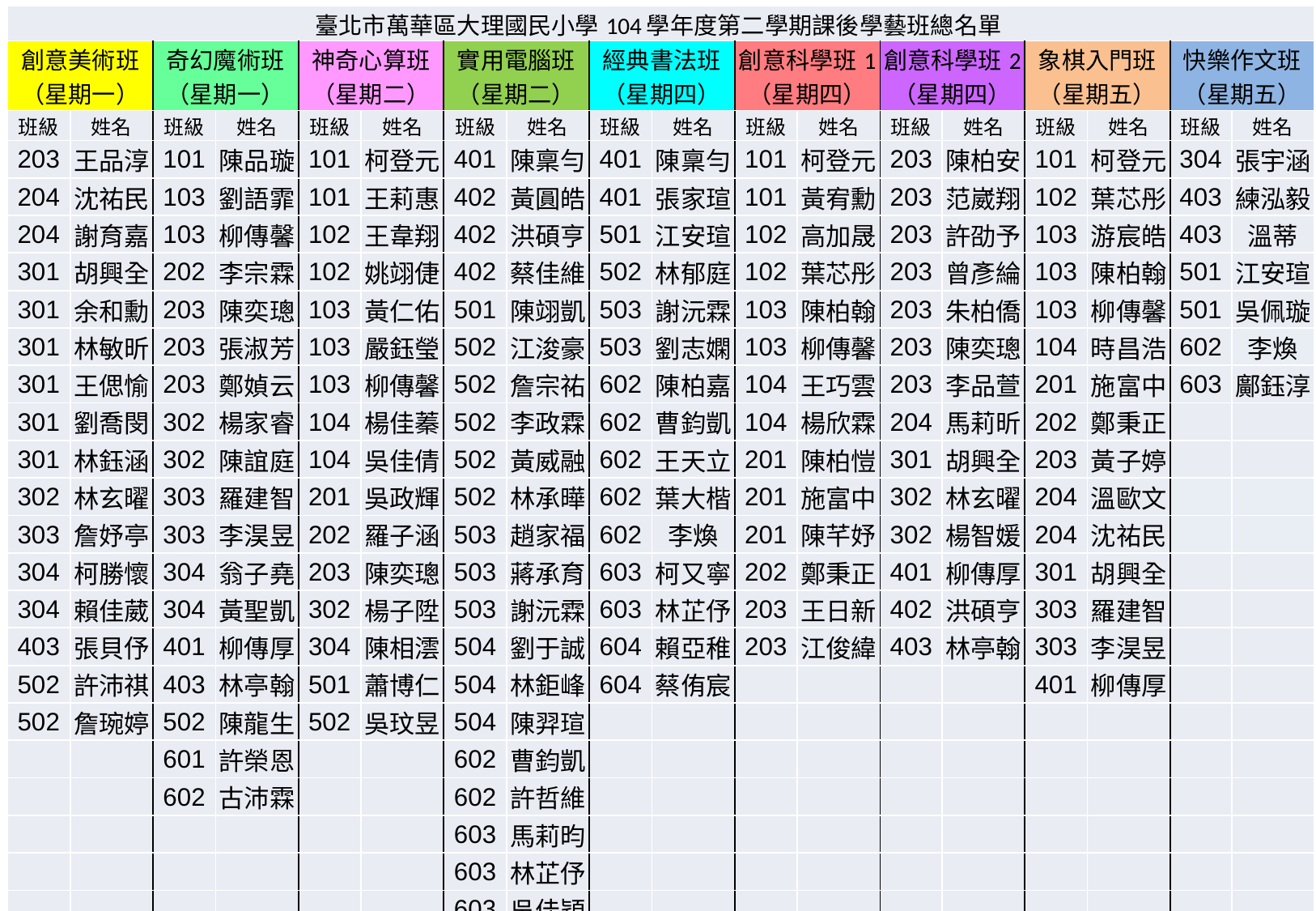

| 臺北市萬華區大理國民小學104學年度第二學期課後學藝班總名單 |  |  |  |  |  |  |  |  |  |  |  |  |  |  |  |  |  |
| --- | --- | --- | --- | --- | --- | --- | --- | --- | --- | --- | --- | --- | --- | --- | --- | --- | --- |
| 創意美術班 （星期一） |  | 奇幻魔術班 （星期一） |  | 神奇心算班 （星期二） |  | 實用電腦班 （星期二） |  | 經典書法班 （星期四） |  | 創意科學班1 （星期四） |  | 創意科學班2 （星期四） |  | 象棋入門班 （星期五） |  | 快樂作文班 （星期五） |  |
| 班級 | 姓名 | 班級 | 姓名 | 班級 | 姓名 | 班級 | 姓名 | 班級 | 姓名 | 班級 | 姓名 | 班級 | 姓名 | 班級 | 姓名 | 班級 | 姓名 |
| 203 | 王品淳 | 101 | 陳品璇 | 101 | 柯登元 | 401 | 陳稟勻 | 401 | 陳稟勻 | 101 | 柯登元 | 203 | 陳柏安 | 101 | 柯登元 | 304 | 張宇涵 |
| 204 | 沈祐民 | 103 | 劉語霏 | 101 | 王莉惠 | 402 | 黃圓皓 | 401 | 張家瑄 | 101 | 黃宥勳 | 203 | 范崴翔 | 102 | 葉芯彤 | 403 | 練泓毅 |
| 204 | 謝育嘉 | 103 | 柳傳馨 | 102 | 王韋翔 | 402 | 洪碩亨 | 501 | 江安瑄 | 102 | 高加晟 | 203 | 許劭予 | 103 | 游宸皓 | 403 | 溫蒂 |
| 301 | 胡興全 | 202 | 李宗霖 | 102 | 姚翊倢 | 402 | 蔡佳維 | 502 | 林郁庭 | 102 | 葉芯彤 | 203 | 曾彥綸 | 103 | 陳柏翰 | 501 | 江安瑄 |
| 301 | 余和勳 | 203 | 陳奕璁 | 103 | 黃仁佑 | 501 | 陳翊凱 | 503 | 謝沅霖 | 103 | 陳柏翰 | 203 | 朱柏僑 | 103 | 柳傳馨 | 501 | 吳佩璇 |
| 301 | 林敏昕 | 203 | 張淑芳 | 103 | 嚴鈺瑩 | 502 | 江浚豪 | 503 | 劉志嫻 | 103 | 柳傳馨 | 203 | 陳奕璁 | 104 | 時昌浩 | 602 | 李煥 |
| 301 | 王偲愉 | 203 | 鄭媜云 | 103 | 柳傳馨 | 502 | 詹宗祐 | 602 | 陳柏嘉 | 104 | 王巧雲 | 203 | 李品萱 | 201 | 施富中 | 603 | 鄺鈺淳 |
| 301 | 劉喬閔 | 302 | 楊家睿 | 104 | 楊佳蓁 | 502 | 李政霖 | 602 | 曹鈞凱 | 104 | 楊欣霖 | 204 | 馬莉昕 | 202 | 鄭秉正 |  |  |
| 301 | 林鈺涵 | 302 | 陳誼庭 | 104 | 吳佳倩 | 502 | 黃威融 | 602 | 王天立 | 201 | 陳柏愷 | 301 | 胡興全 | 203 | 黃子婷 |  |  |
| 302 | 林玄曜 | 303 | 羅建智 | 201 | 吳政輝 | 502 | 林承曄 | 602 | 葉大楷 | 201 | 施富中 | 302 | 林玄曜 | 204 | 溫歐文 |  |  |
| 303 | 詹妤亭 | 303 | 李淏昱 | 202 | 羅子涵 | 503 | 趙家福 | 602 | 李煥 | 201 | 陳芊妤 | 302 | 楊智媛 | 204 | 沈祐民 |  |  |
| 304 | 柯勝懷 | 304 | 翁子堯 | 203 | 陳奕璁 | 503 | 蔣承育 | 603 | 柯又寧 | 202 | 鄭秉正 | 401 | 柳傳厚 | 301 | 胡興全 |  |  |
| 304 | 賴佳葳 | 304 | 黃聖凱 | 302 | 楊子陞 | 503 | 謝沅霖 | 603 | 林芷伃 | 203 | 王日新 | 402 | 洪碩亨 | 303 | 羅建智 |  |  |
| 403 | 張貝伃 | 401 | 柳傳厚 | 304 | 陳相澐 | 504 | 劉于誠 | 604 | 賴亞稚 | 203 | 江俊緯 | 403 | 林亭翰 | 303 | 李淏昱 |  |  |
| 502 | 許沛祺 | 403 | 林亭翰 | 501 | 蕭博仁 | 504 | 林鉅峰 | 604 | 蔡侑宸 |  |  |  |  | 401 | 柳傳厚 |  |  |
| 502 | 詹琬婷 | 502 | 陳龍生 | 502 | 吳玟昱 | 504 | 陳羿瑄 |  |  |  |  |  |  |  |  |  |  |
|  |  | 601 | 許榮恩 |  |  | 602 | 曹鈞凱 |  |  |  |  |  |  |  |  |  |  |
|  |  | 602 | 古沛霖 |  |  | 602 | 許哲維 |  |  |  |  |  |  |  |  |  |  |
|  |  |  |  |  |  | 603 | 馬莉昀 |  |  |  |  |  |  |  |  |  |  |
|  |  |  |  |  |  | 603 | 林芷伃 |  |  |  |  |  |  |  |  |  |  |
|  |  |  |  |  |  | 603 | 吳佳穎 |  |  |  |  |  |  |  |  |  |  |
|  |  |  |  |  |  | 603 | 劉俐伶 |  |  |  |  |  |  |  |  |  |  |
|  |  |  |  |  |  | 604 | 陳裕杰 |  |  |  |  |  |  |  |  |  |  |
|  |  |  |  |  |  |  |  |  |  |  |  |  |  |  |  |  |  |
|  |  |  |  |  |  |  |  |  |  |  |  |  |  |  |  |  |  |